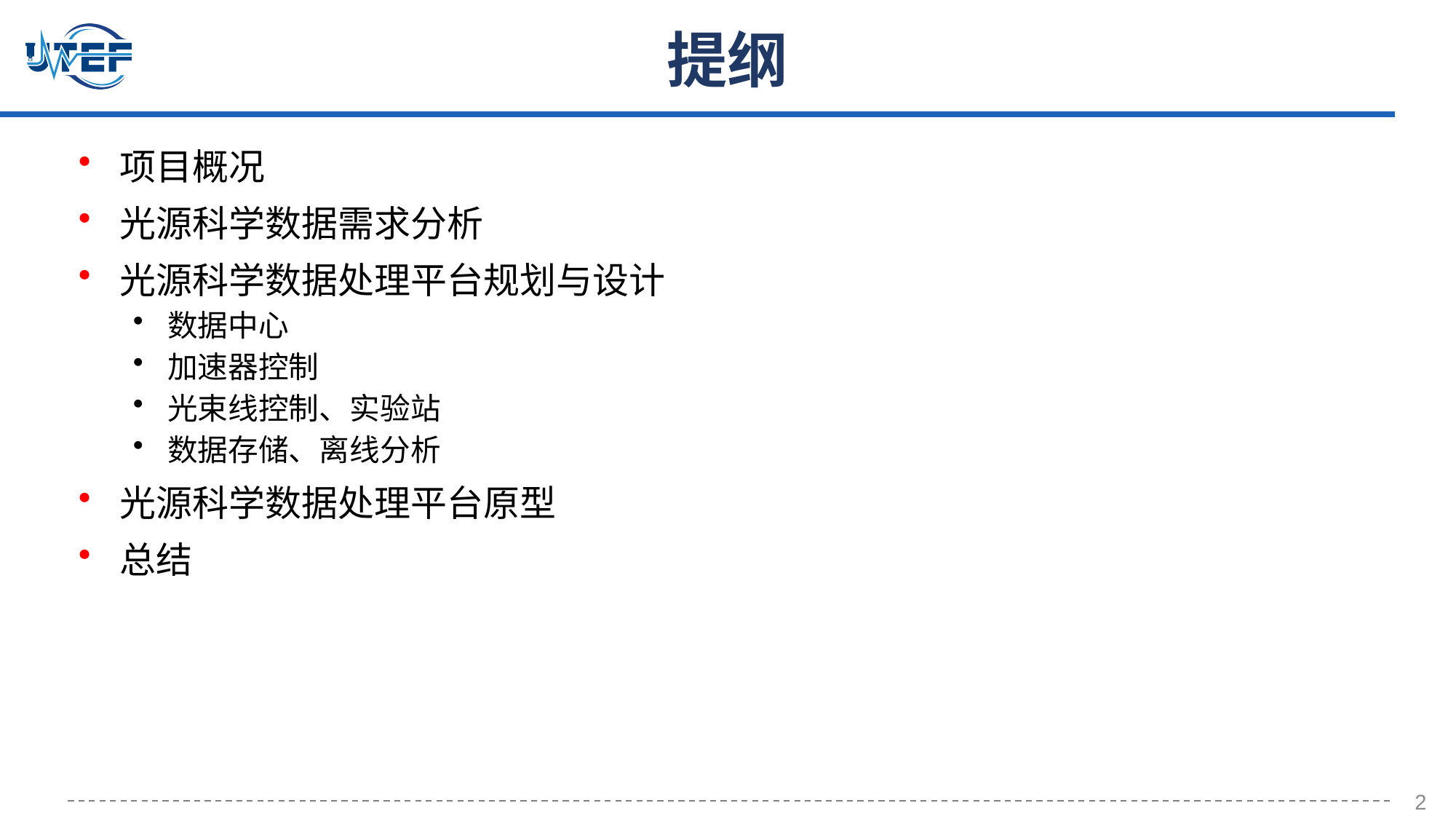

提纲
项目概况
光源科学数据需求分析
光源科学数据处理平台规划与设计
数据中心
加速器控制
光束线控制、实验站
数据存储、离线分析
光源科学数据处理平台原型
总结
2